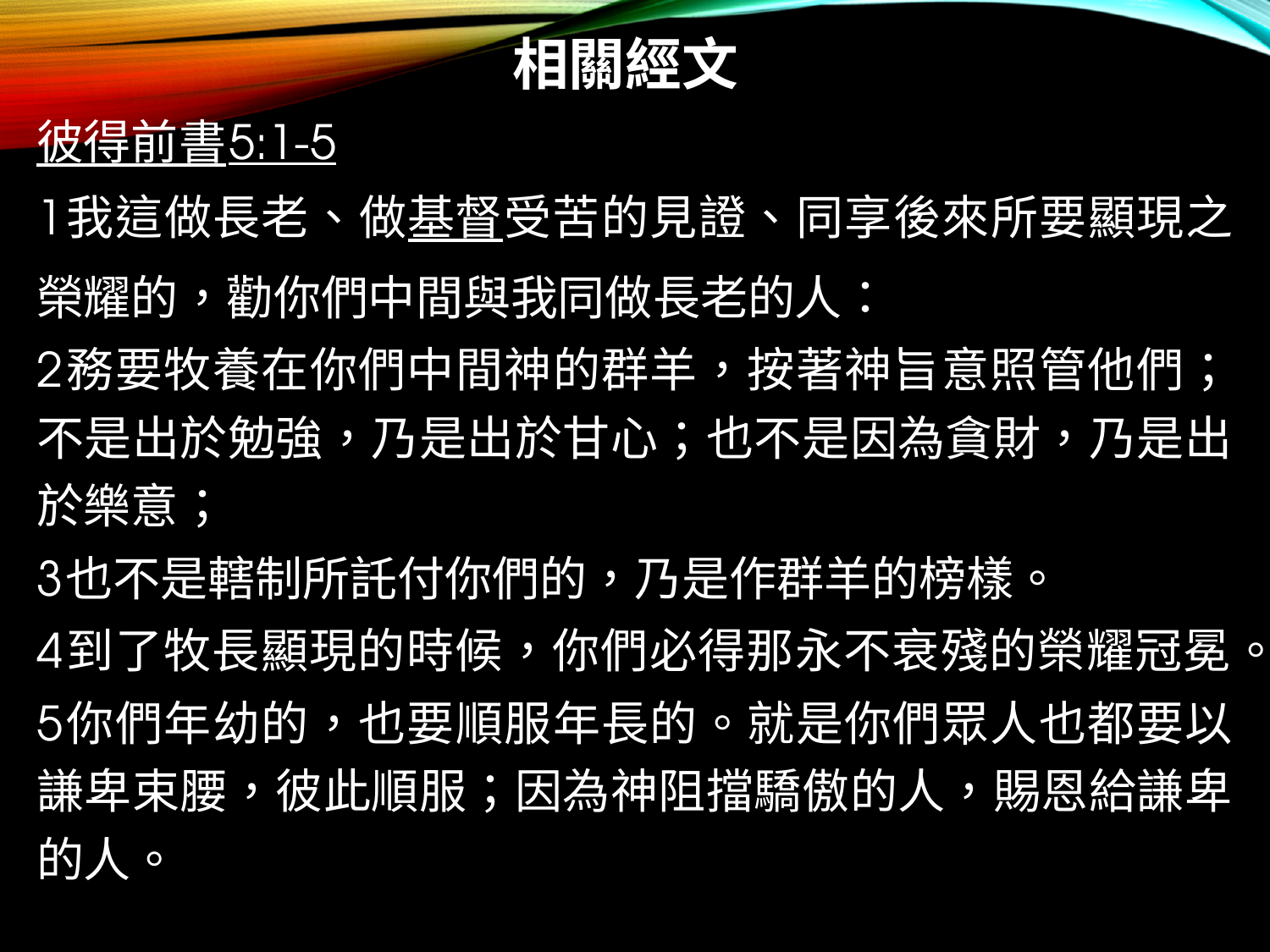

# 相關經文
彼得前書5:1-5
1我這做長老、做基督受苦的見證、同享後來所要顯現之榮耀的，勸你們中間與我同做長老的人：
2務要牧養在你們中間神的群羊，按著神旨意照管他們；不是出於勉強，乃是出於甘心；也不是因為貪財，乃是出於樂意；
3也不是轄制所託付你們的，乃是作群羊的榜樣。
4到了牧長顯現的時候，你們必得那永不衰殘的榮耀冠冕。
5你們年幼的，也要順服年長的。就是你們眾人也都要以謙卑束腰，彼此順服；因為神阻擋驕傲的人，賜恩給謙卑的人。